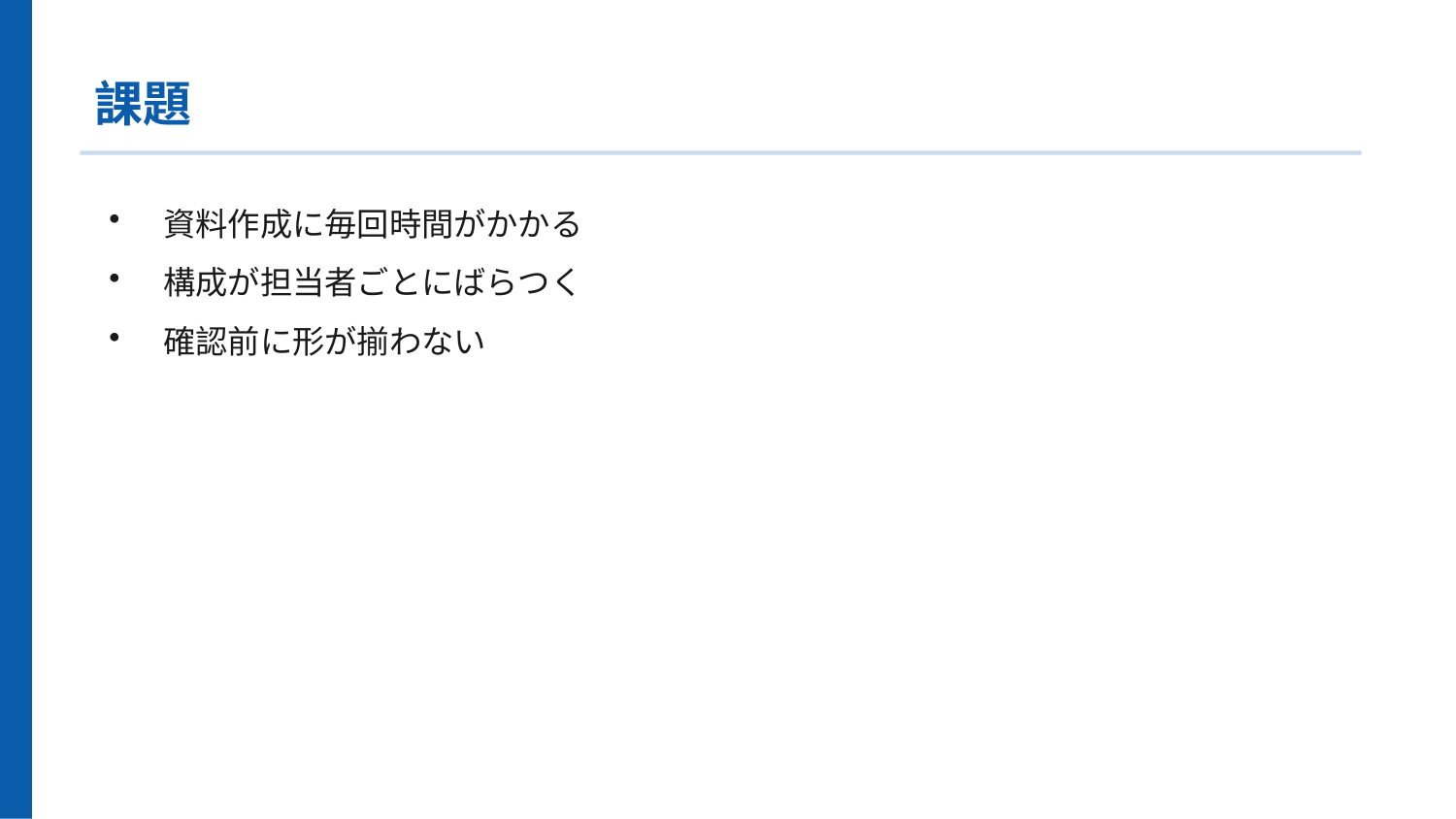

課題

資料作成に毎回時間がかかる
構成が担当者ごとにばらつく
確認前に形が揃わない